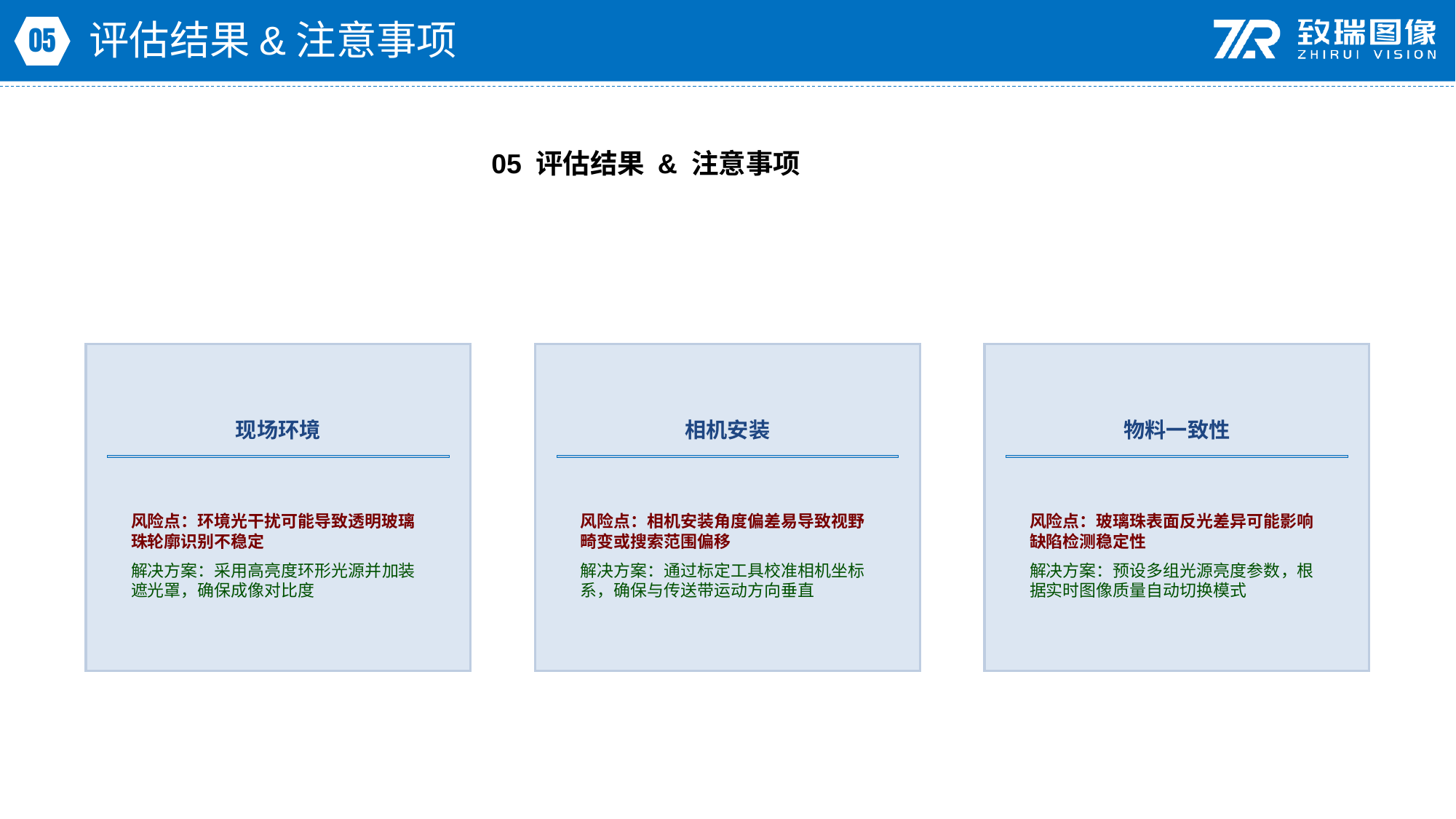

评估结果&注意事项
05

05 评估结果 & 注意事项

现场环境

相机安装

物料一致性

风险点：环境光干扰可能导致透明玻璃珠轮廓识别不稳定
解决方案：采用高亮度环形光源并加装遮光罩，确保成像对比度

风险点：相机安装角度偏差易导致视野畸变或搜索范围偏移
解决方案：通过标定工具校准相机坐标系，确保与传送带运动方向垂直

风险点：玻璃珠表面反光差异可能影响缺陷检测稳定性
解决方案：预设多组光源亮度参数，根据实时图像质量自动切换模式